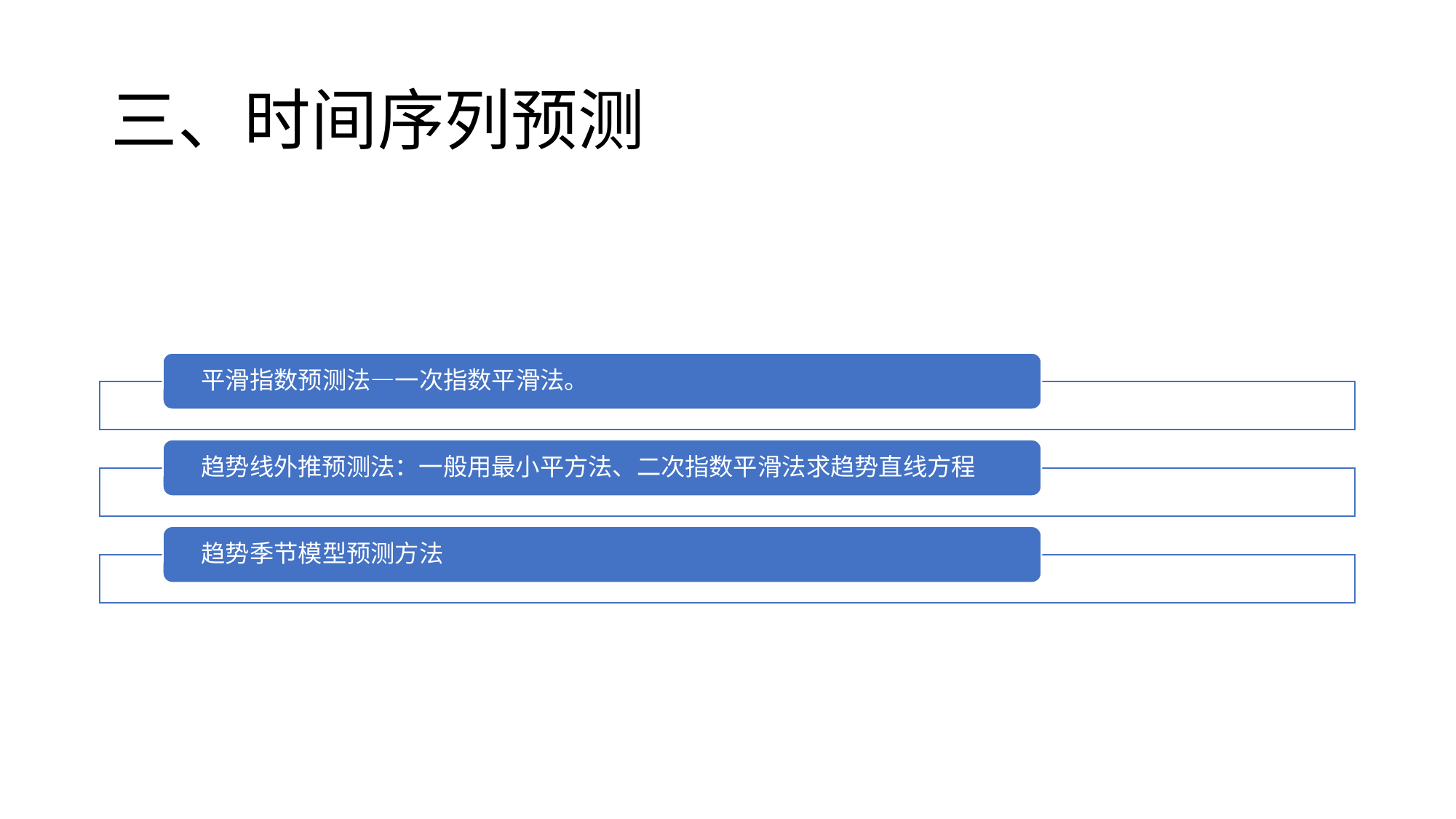

# 三、时间序列预测
平滑指数预测法—一次指数平滑法。
趋势线外推预测法：一般用最小平方法、二次指数平滑法求趋势直线方程
趋势季节模型预测方法